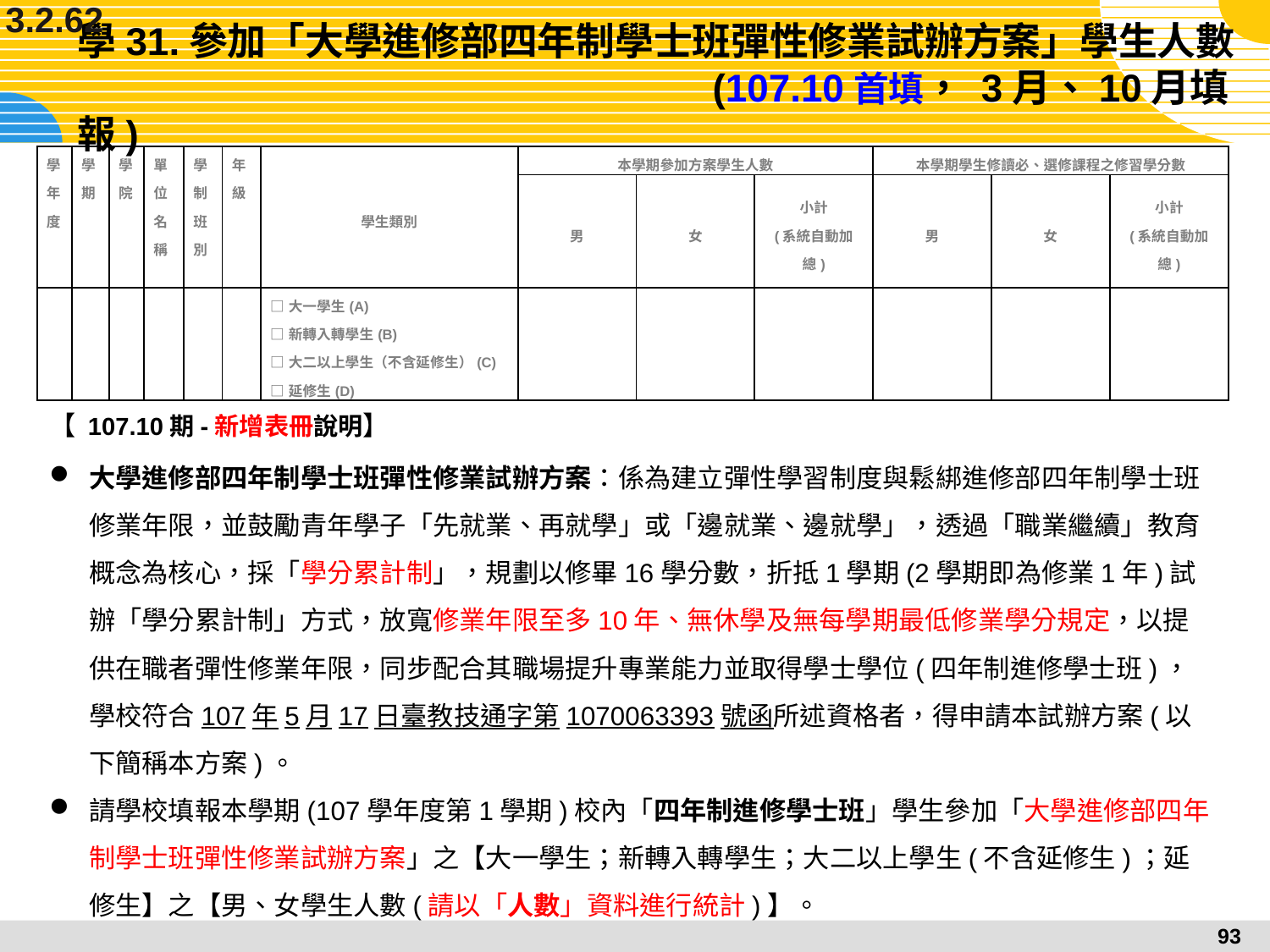

3.2.62
# 學31.參加「大學進修部四年制學士班彈性修業試辦方案」學生人數 (107.10首填， 3月、10月填報)
| 學年度 | 學期 | 學院 | 單位名稱 | 學制班別 | 年級 | 學生類別 | 本學期參加方案學生人數 |  |  | 本學期學生修讀必、選修課程之修習學分數 |  |  |
| --- | --- | --- | --- | --- | --- | --- | --- | --- | --- | --- | --- | --- |
|  |  |  |  |  |  |  | 男 | 女 | 小計 (系統自動加總) | 男 | 女 | 小計 (系統自動加總) |
|  |  |  |  |  |  | □大一學生(A) □新轉入轉學生(B) □大二以上學生（不含延修生）(C) □延修生(D) |  |  |  |  |  |  |
【 107.10期-新增表冊說明】
大學進修部四年制學士班彈性修業試辦方案：係為建立彈性學習制度與鬆綁進修部四年制學士班修業年限，並鼓勵青年學子「先就業、再就學」或「邊就業、邊就學」，透過「職業繼續」教育概念為核心，採「學分累計制」，規劃以修畢16學分數，折抵1學期(2學期即為修業1年)試辦「學分累計制」方式，放寬修業年限至多10年、無休學及無每學期最低修業學分規定，以提供在職者彈性修業年限，同步配合其職場提升專業能力並取得學士學位(四年制進修學士班)，學校符合107年5月17日臺教技通字第1070063393號函所述資格者，得申請本試辦方案(以下簡稱本方案)。
請學校填報本學期(107學年度第1學期)校內「四年制進修學士班」學生參加「大學進修部四年制學士班彈性修業試辦方案」之【大一學生；新轉入轉學生；大二以上學生(不含延修生)；延修生】之【男、女學生人數(請以「人數」資料進行統計)】。